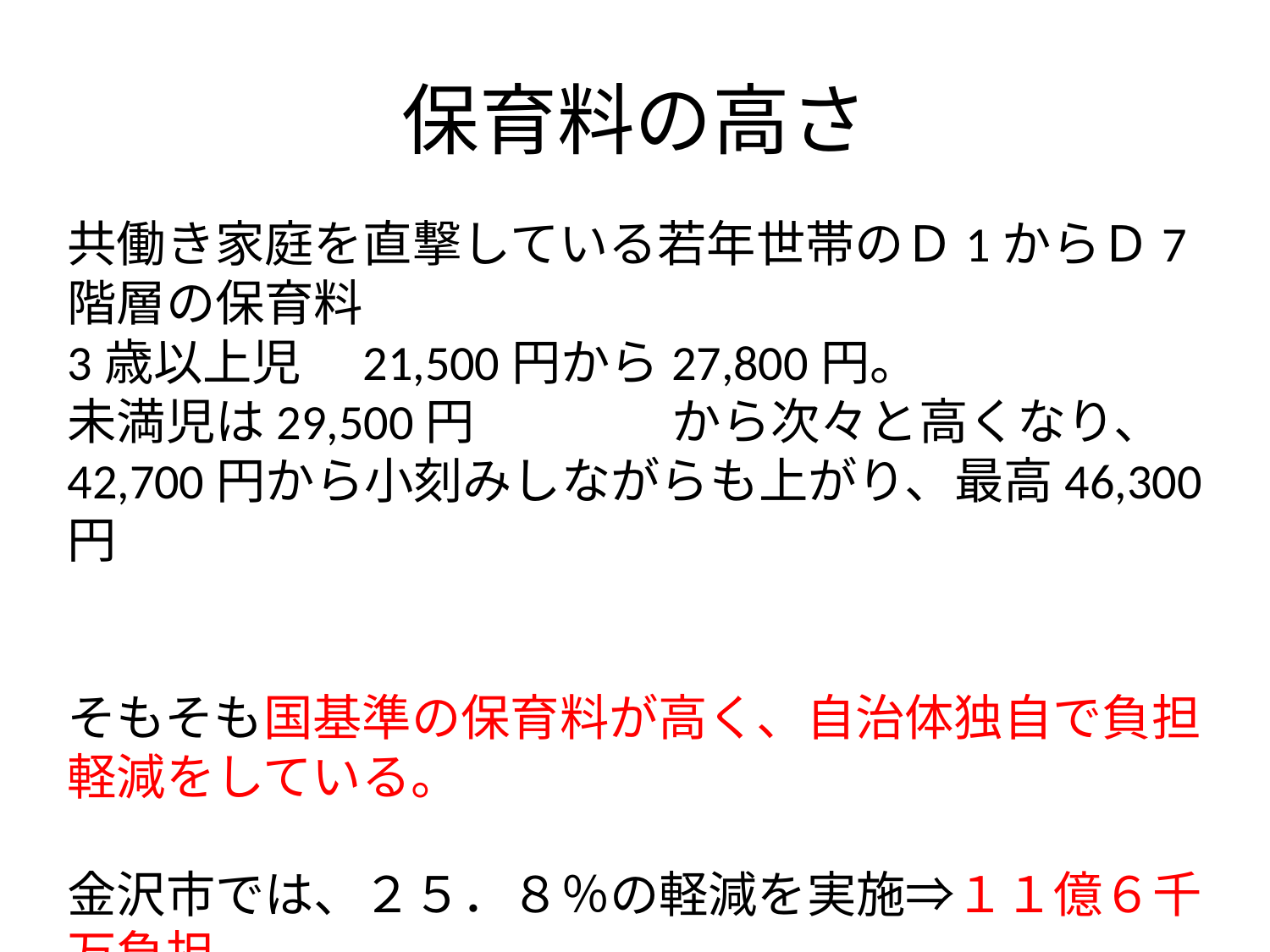

# 保育料の高さ
共働き家庭を直撃している若年世帯のＤ1からＤ7階層の保育料
3歳以上児　21,500円から27,800円。
未満児は29,500円　　　　から次々と高くなり、
42,700円から小刻みしながらも上がり、最高46,300円

そもそも国基準の保育料が高く、自治体独自で負担軽減をしている。

金沢市では、２５．８％の軽減を実施⇒１１億６千万負担。